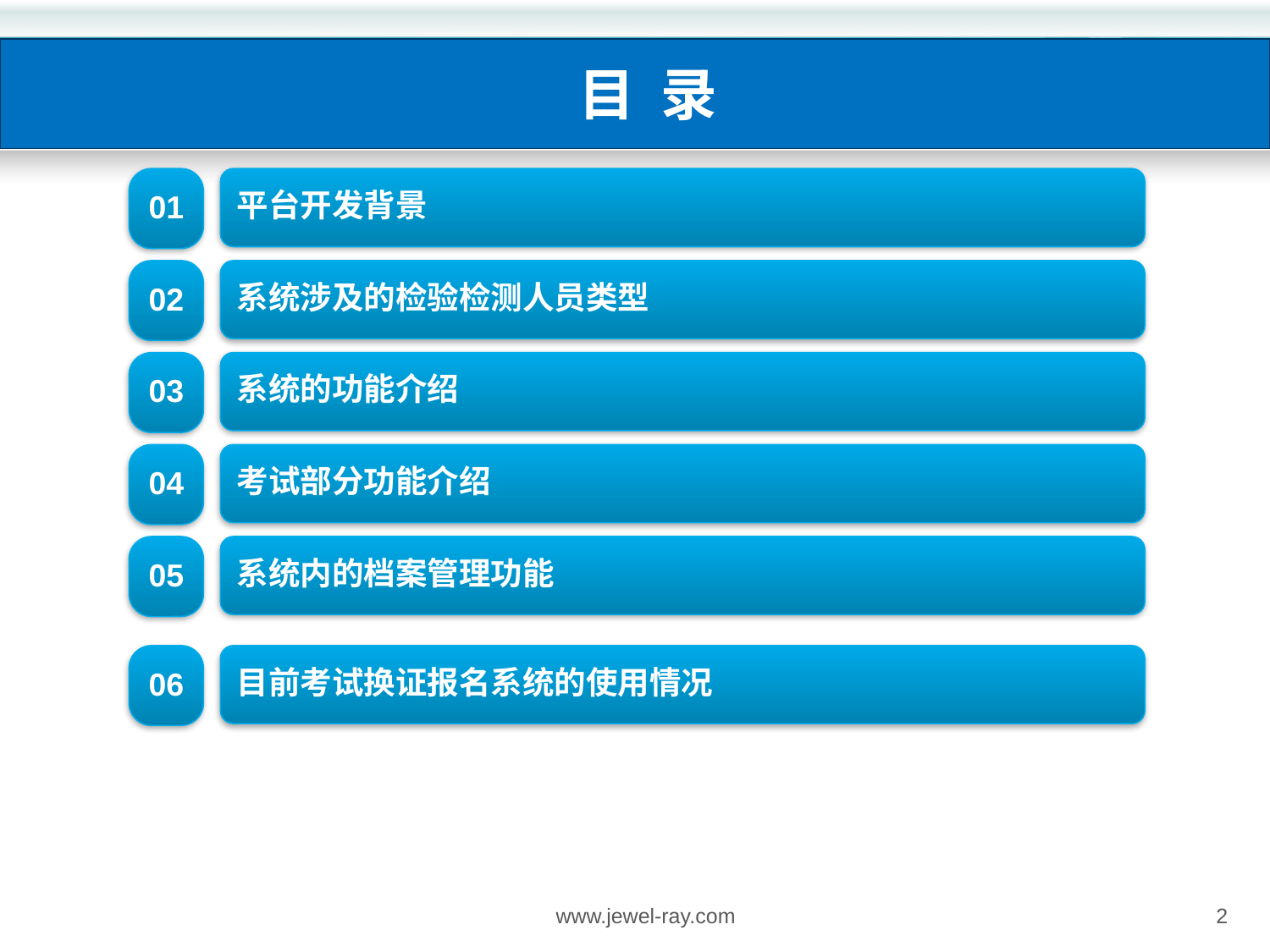

# 目  录
01
平台开发背景
02
系统涉及的检验检测人员类型
03
系统的功能介绍
04
考试部分功能介绍
05
系统内的档案管理功能
06
目前考试换证报名系统的使用情况